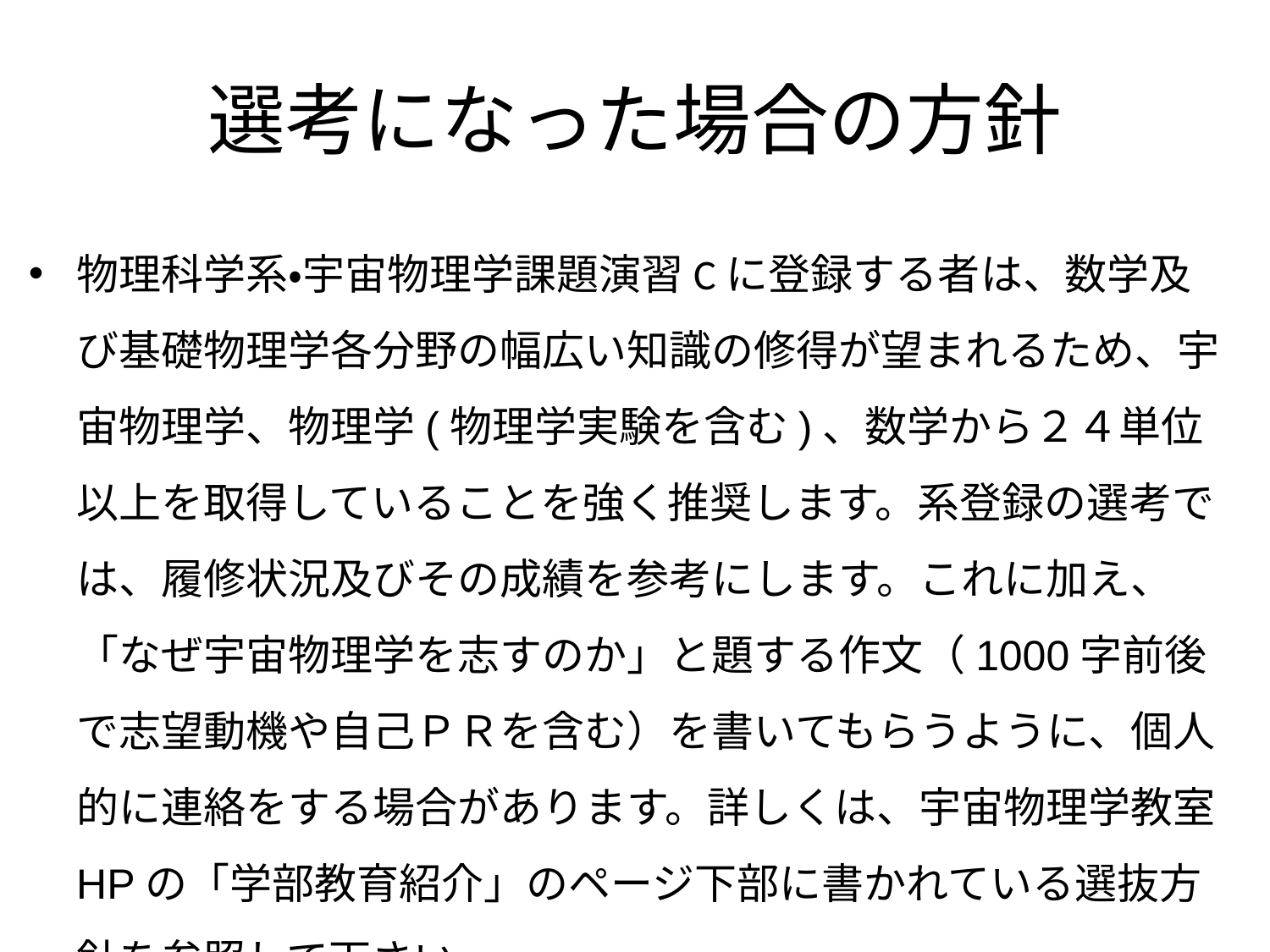

# 選考になった場合の方針
物理科学系・宇宙物理学課題演習Cに登録する者は、数学及び基礎物理学各分野の幅広い知識の修得が望まれるため、宇宙物理学、物理学(物理学実験を含む)、数学から２４単位以上を取得していることを強く推奨します。系登録の選考では、履修状況及びその成績を参考にします。これに加え、「なぜ宇宙物理学を志すのか」と題する作文（1000字前後で志望動機や自己ＰＲを含む）を書いてもらうように、個人的に連絡をする場合があります。詳しくは、宇宙物理学教室HPの「学部教育紹介」のページ下部に書かれている選抜方針を参照して下さい。